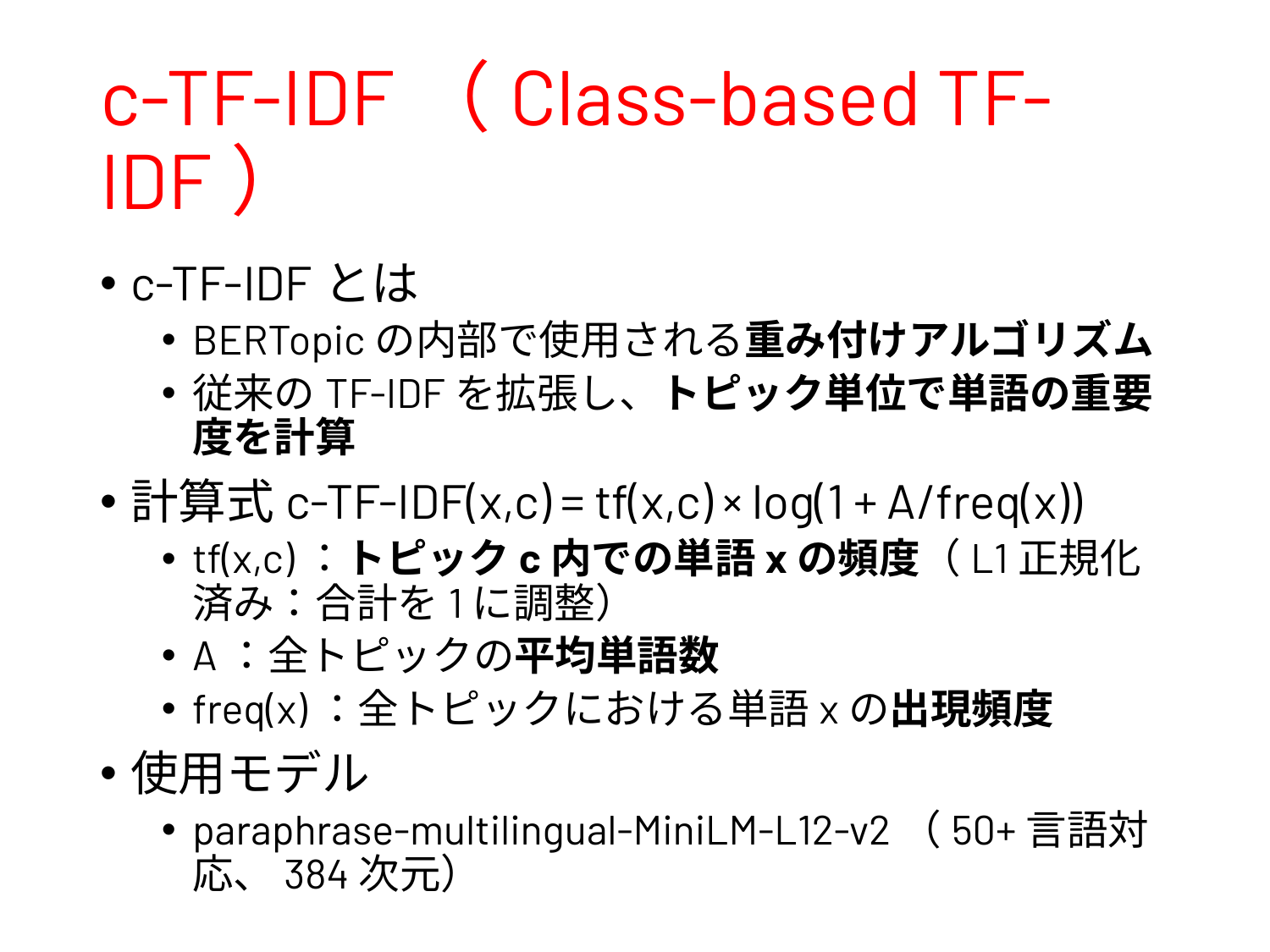

# c-TF-IDF（Class-based TF-IDF）
c-TF-IDFとは
BERTopicの内部で使用される重み付けアルゴリズム
従来のTF-IDFを拡張し、トピック単位で単語の重要度を計算
計算式c-TF-IDF(x,c) = tf(x,c) × log(1 + A/freq(x))
tf(x,c)：トピックc内での単語xの頻度（L1正規化済み：合計を1に調整）
A：全トピックの平均単語数
freq(x)：全トピックにおける単語xの出現頻度
使用モデル
paraphrase-multilingual-MiniLM-L12-v2（50+言語対応、384次元）